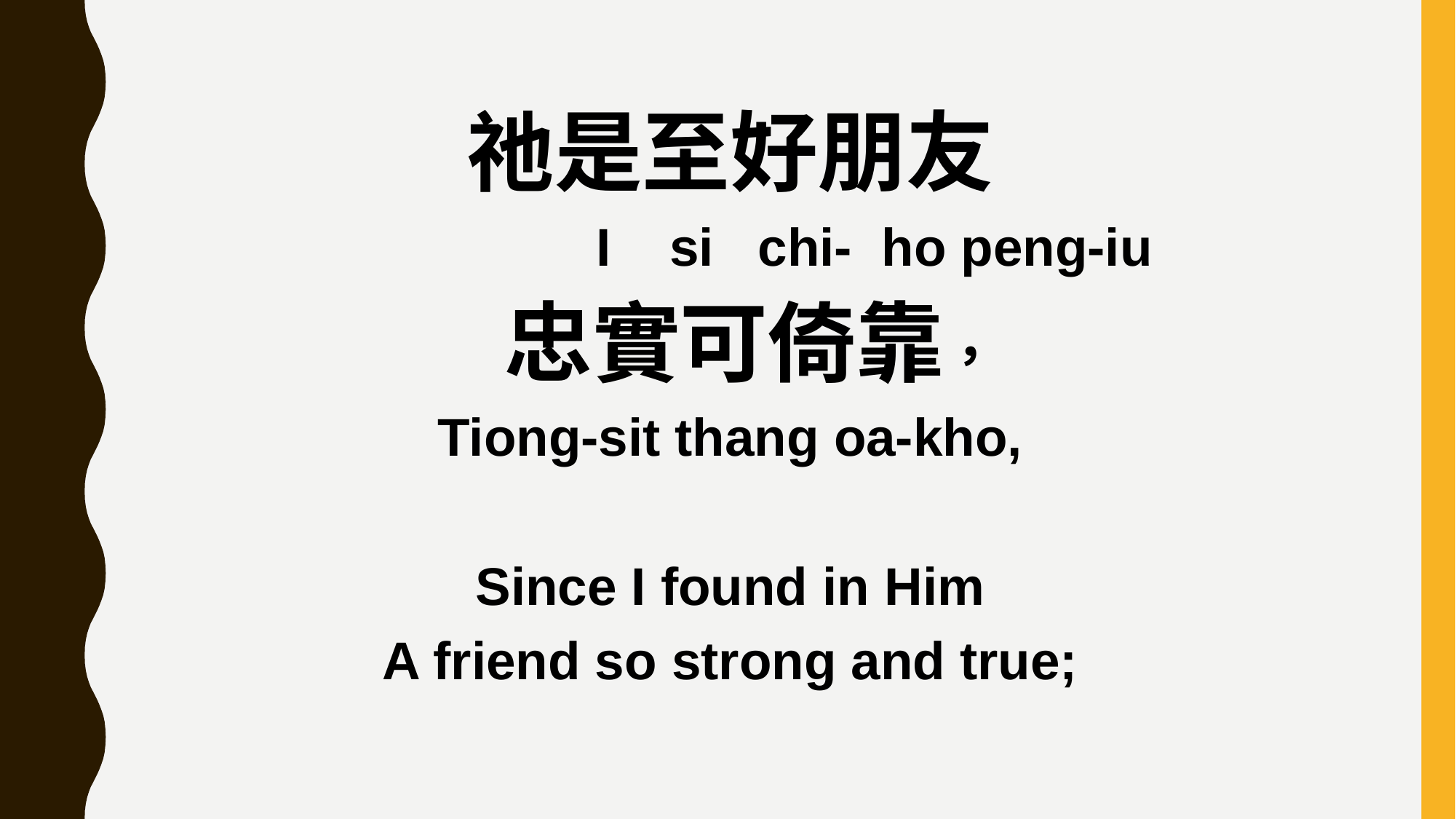

祂是至好朋友
                           I    si   chi-  ho peng-iu
 忠實可倚靠，
Tiong-sit thang oa-kho,

Since I found in Him
A friend so strong and true;